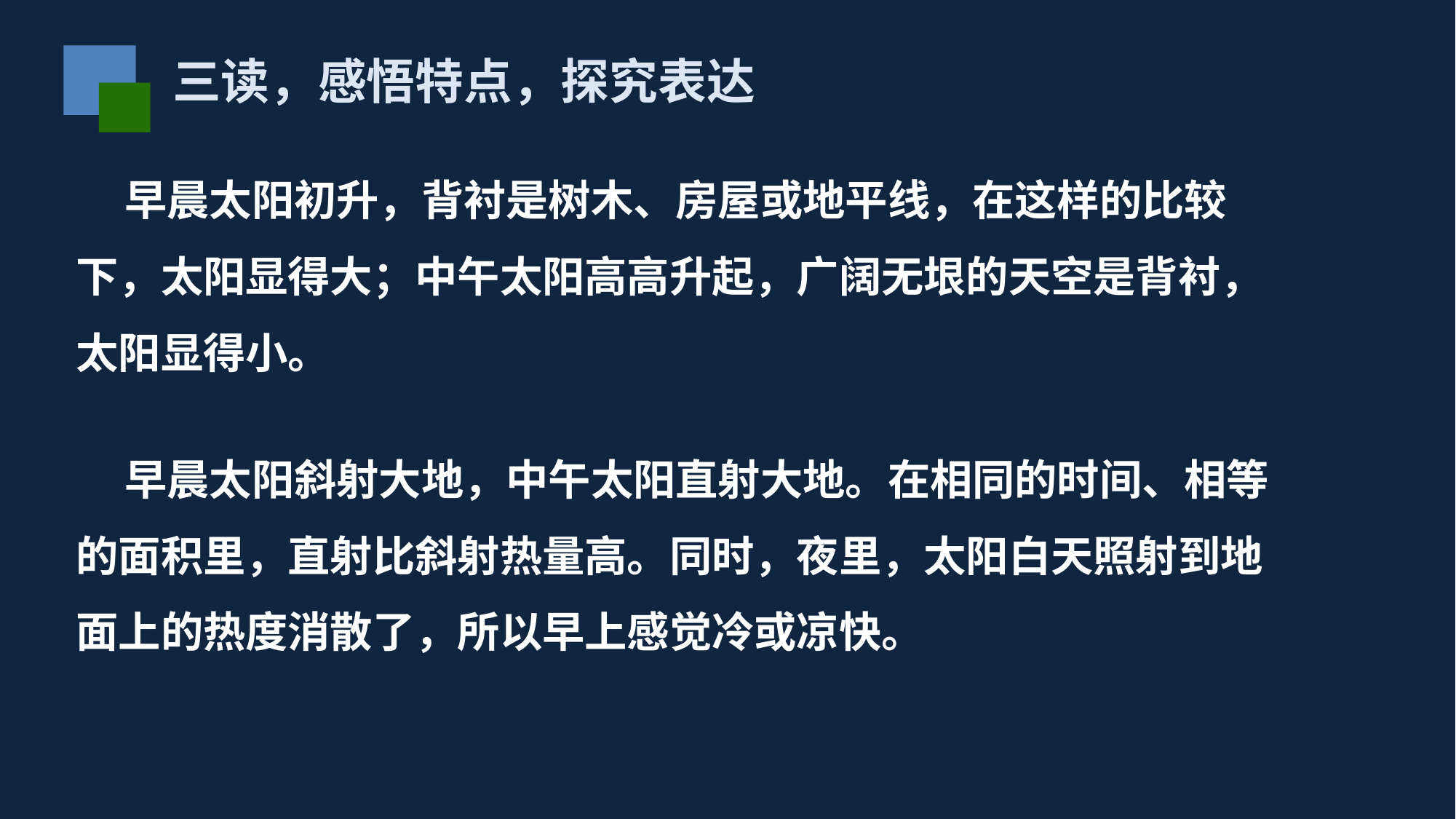

三读，感悟特点，探究表达
    早晨太阳初升，背衬是树木、房屋或地平线，在这样的比较下，太阳显得大；中午太阳高高升起，广阔无垠的天空是背衬，太阳显得小。

    早晨太阳斜射大地，中午太阳直射大地。在相同的时间、相等的面积里，直射比斜射热量高。同时，夜里，太阳白天照射到地面上的热度消散了，所以早上感觉冷或凉快。